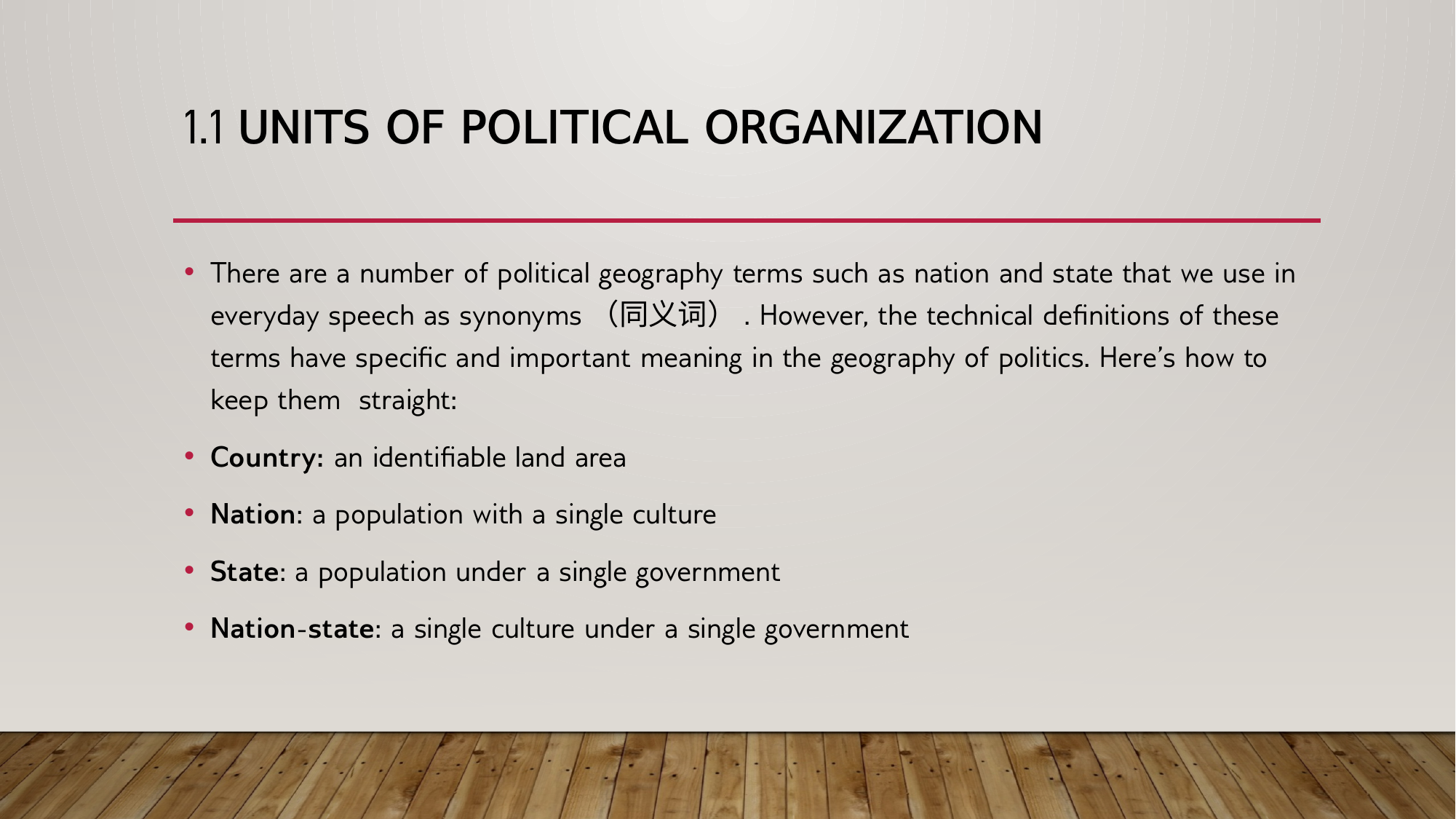

# 1.1 UNITS OF POLITICAL ORGANIZATION
There are a number of political geography terms such as nation and state that we use in everyday speech as synonyms（同义词）. However, the technical definitions of these terms have specific and important meaning in the geography of politics. Here’s how to keep them  straight:
Country: an identifiable land area
Nation: a population with a single culture
State: a population under a single government
Nation-state: a single culture under a single government